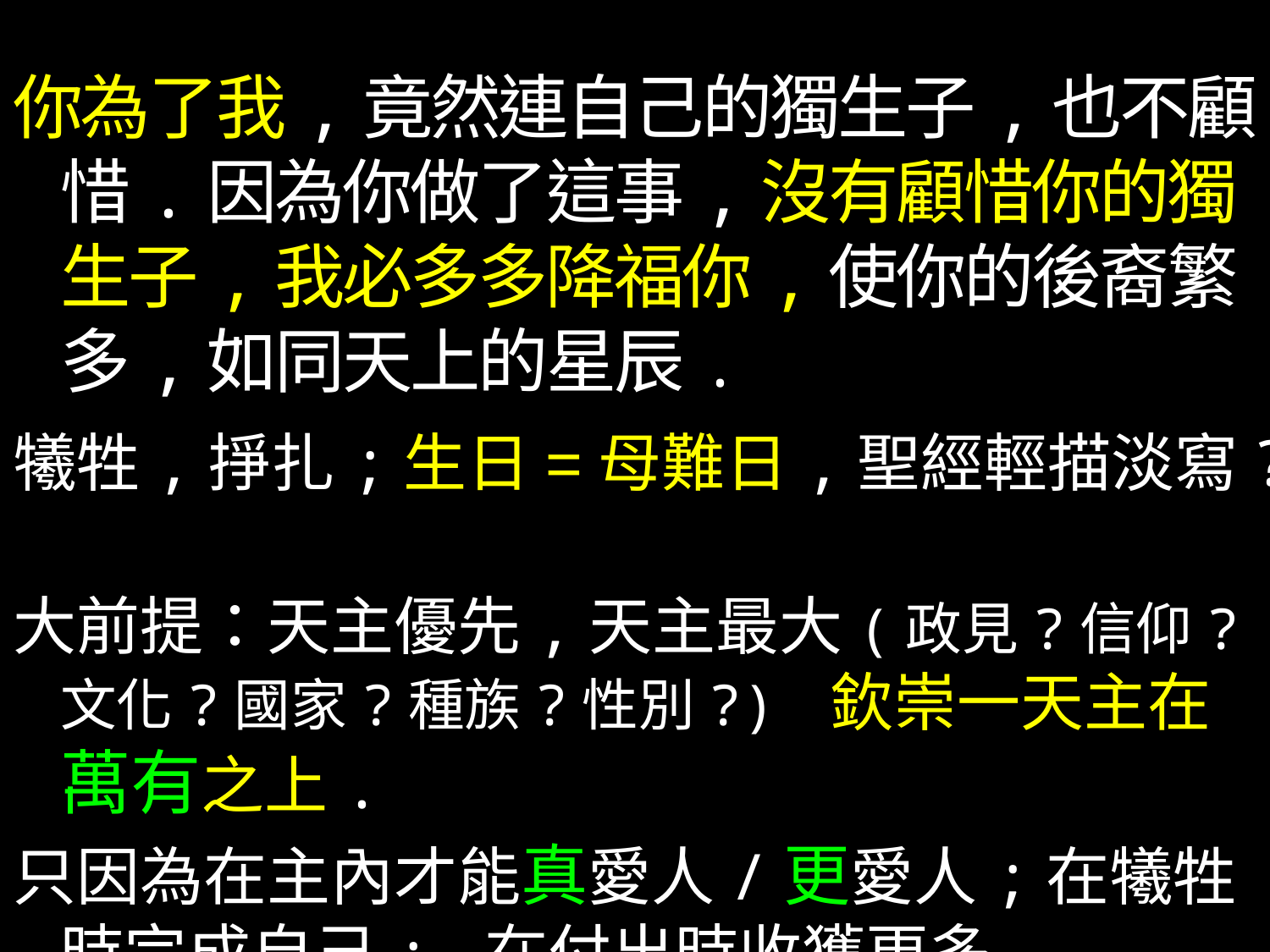

你為了我,竟然連自己的獨生子,也不顧惜.因為你做了這事,沒有顧惜你的獨生子,我必多多降福你,使你的後裔繁多,如同天上的星辰.
犧牲,掙扎;生日=母難日,聖經輕描淡寫?
大前提：天主優先,天主最大(政見?信仰?文化?國家?種族?性別?) 欽崇一天主在萬有之上.
只因為在主內才能真愛人/更愛人;在犧牲時完成自己; 在付出時收獲更多.